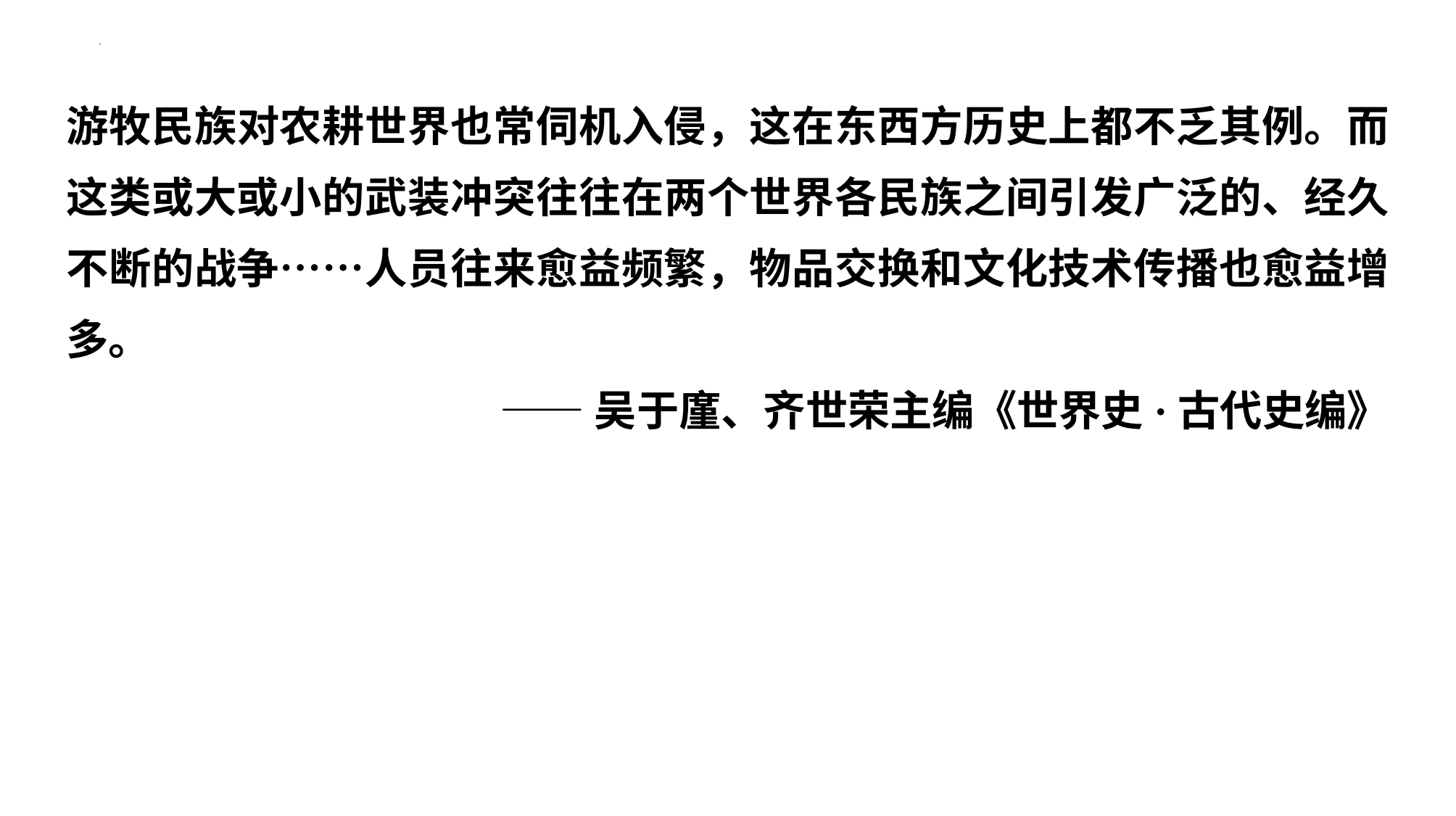

游牧民族对农耕世界也常伺机入侵，这在东西方历史上都不乏其例。而这类或大或小的武装冲突往往在两个世界各民族之间引发广泛的、经久不断的战争……人员往来愈益频繁，物品交换和文化技术传播也愈益增多。
——吴于廑、齐世荣主编《世界史·古代史编》